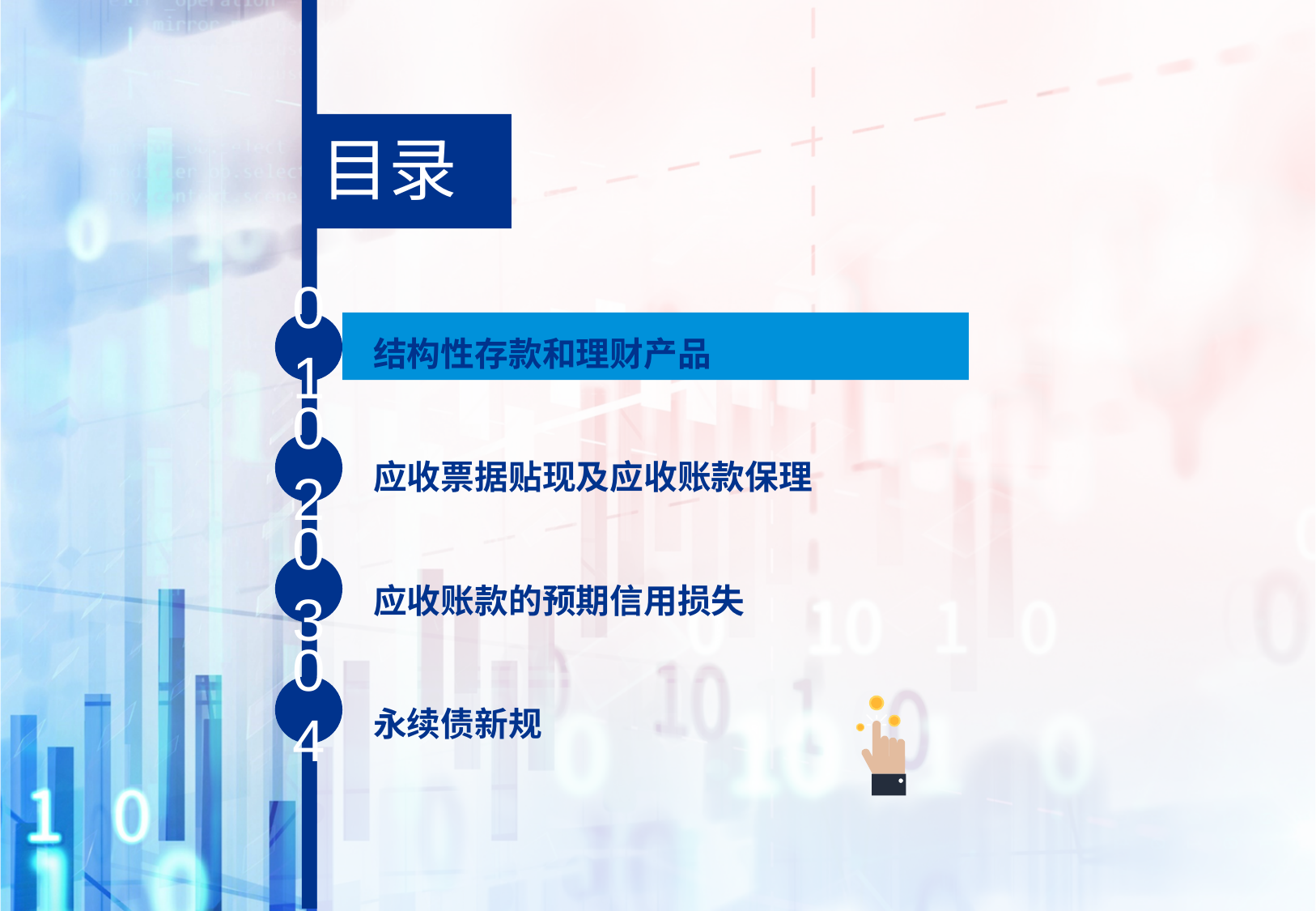

目录
| 结构性存款和理财产品 |
| --- |
| 应收票据贴现及应收账款保理 |
| 应收账款的预期信用损失 |
| 永续债新规 |

01
02
03
04